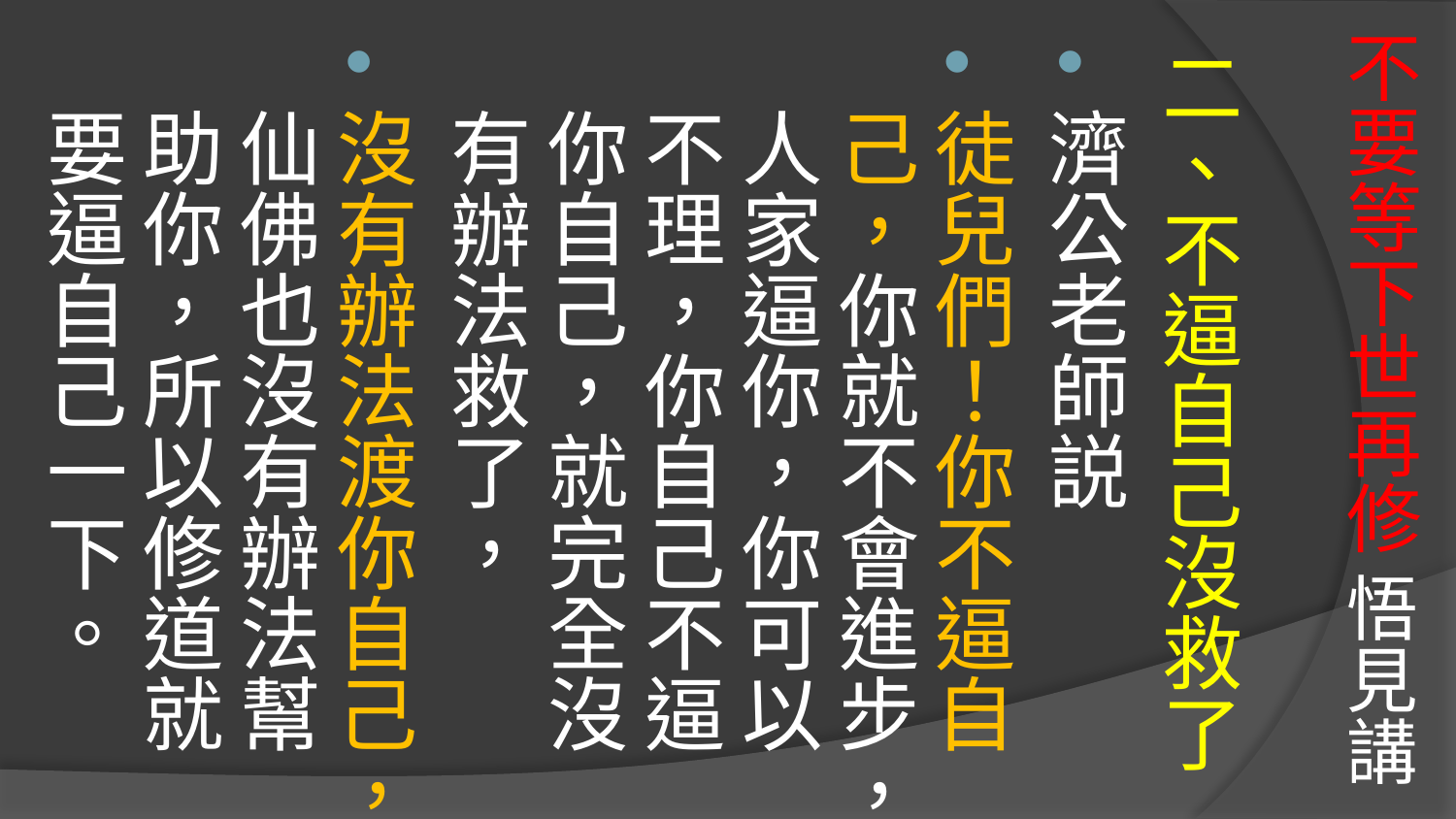

# 不要等下世再修 悟見講
二、不逼自己沒救了
濟公老師説
徒兒們！你不逼自己，你就不會進步，人家逼你，你可以不理，你自己不逼你自己，就完全沒有辦法救了，
沒有辦法渡你自己，仙佛也沒有辦法幫助你，所以修道就要逼自己一下。